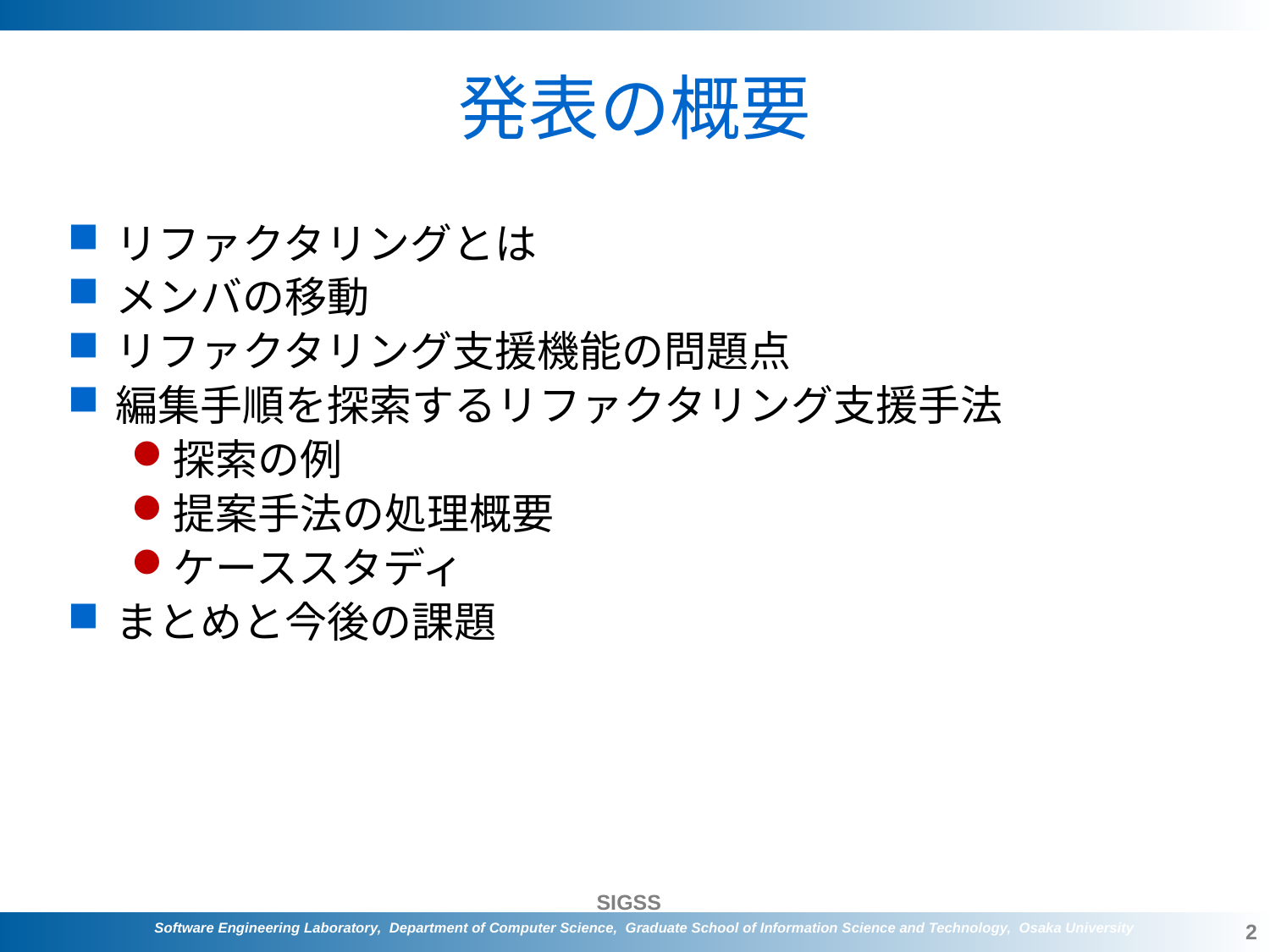

# 発表の概要
リファクタリングとは
メンバの移動
リファクタリング支援機能の問題点
編集手順を探索するリファクタリング支援手法
探索の例
提案手法の処理概要
ケーススタディ
まとめと今後の課題

2
Software Engineering Laboratory,  Department of Computer Science,  Graduate School of Information Science and Technology,  Osaka University